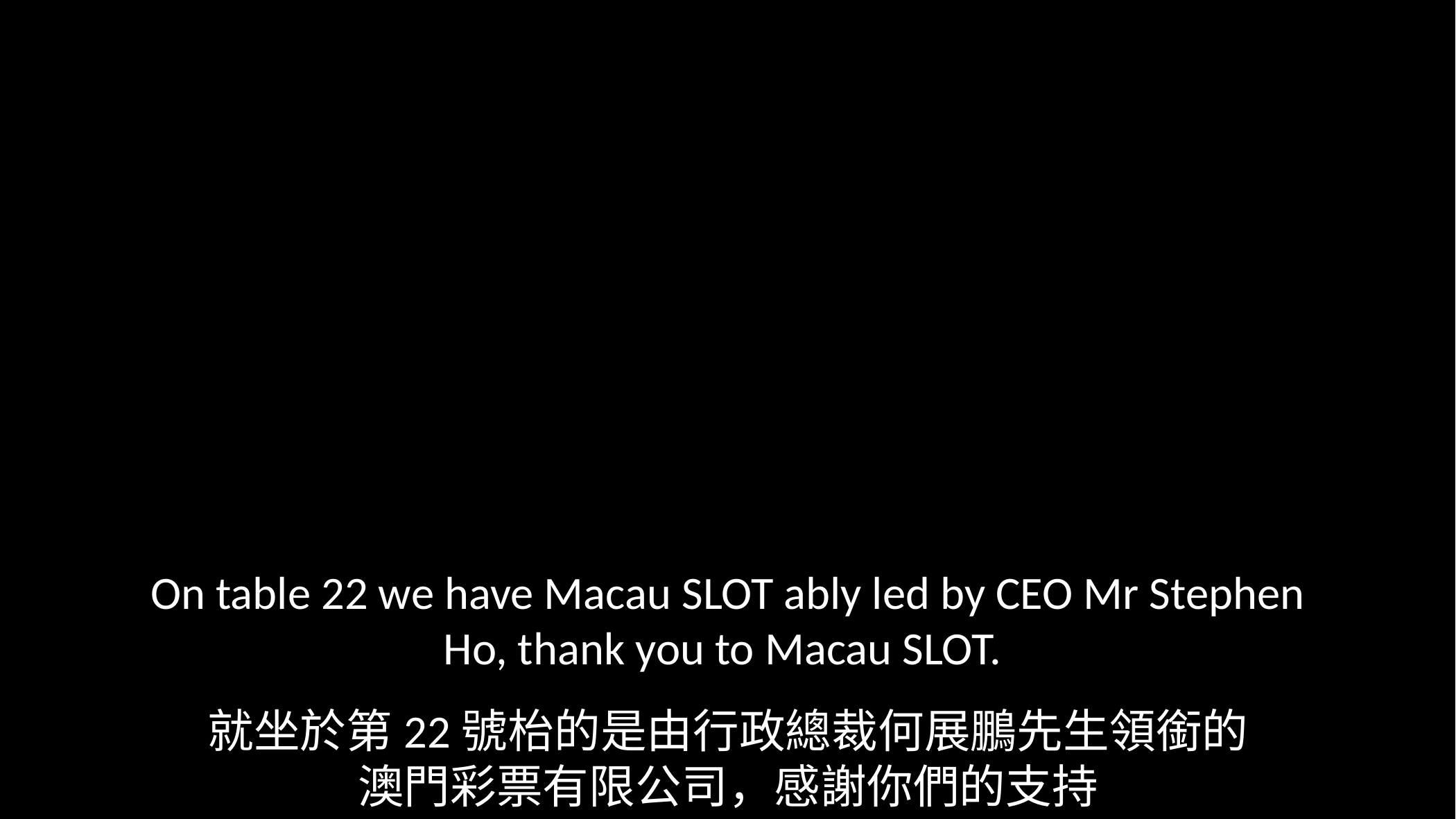

On table 22 we have Macau SLOT ably led by CEO Mr Stephen Ho, thank you to Macau SLOT.

就坐於第22號枱的是由行政總裁何展鵬先生領銜的
澳門彩票有限公司，感謝你們的支持